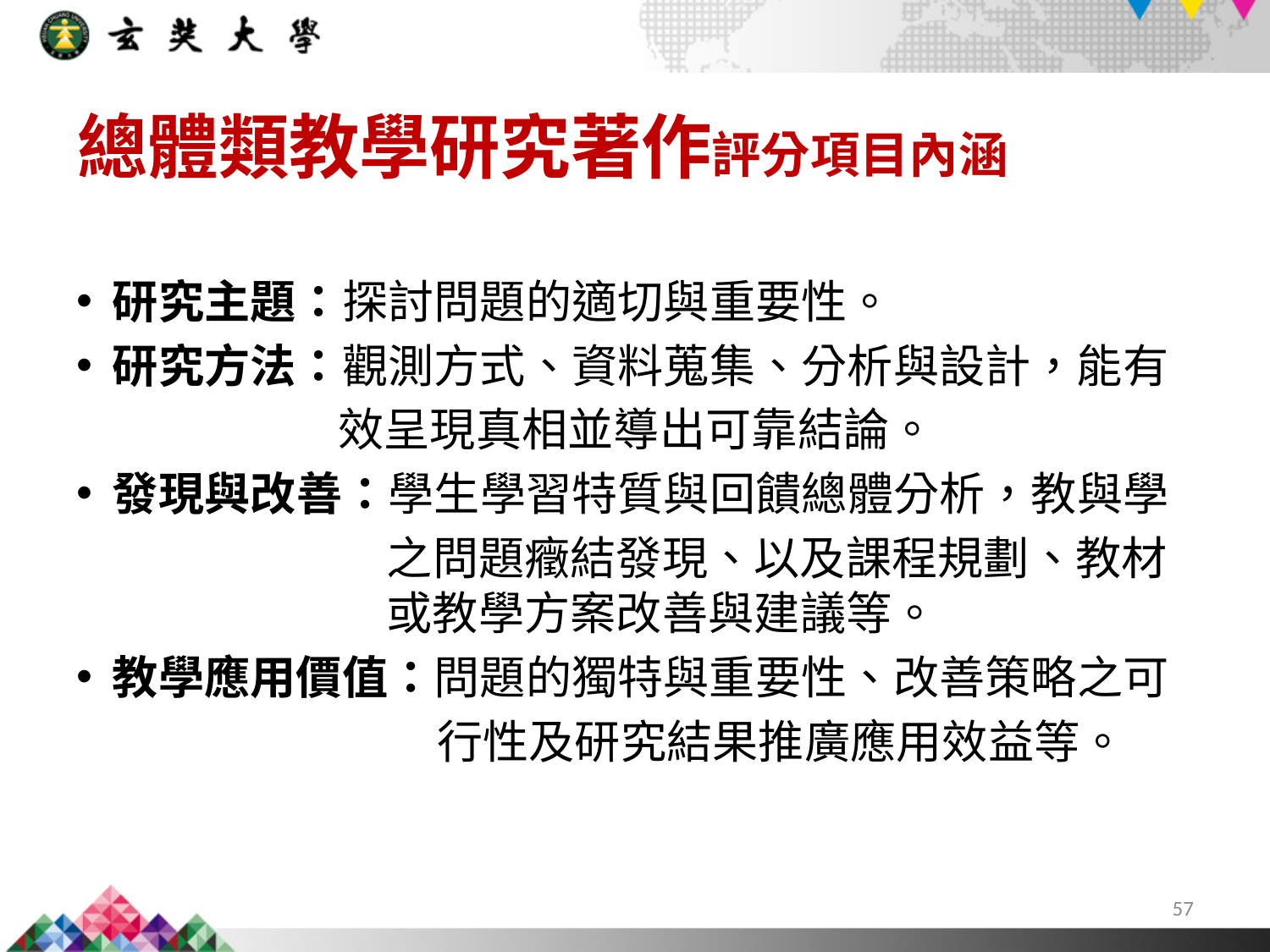

總體類教學研究著作評分項目內涵
研究主題：探討問題的適切與重要性。
研究方法：觀測方式、資料蒐集、分析與設計，能有
效呈現真相並導出可靠結論。
發現與改善：學生學習特質與回饋總體分析，教與學
之問題癥結發現、以及課程規劃、教材或教學方案改善與建議等。
教學應用價值：問題的獨特與重要性、改善策略之可
行性及研究結果推廣應用效益等。
57